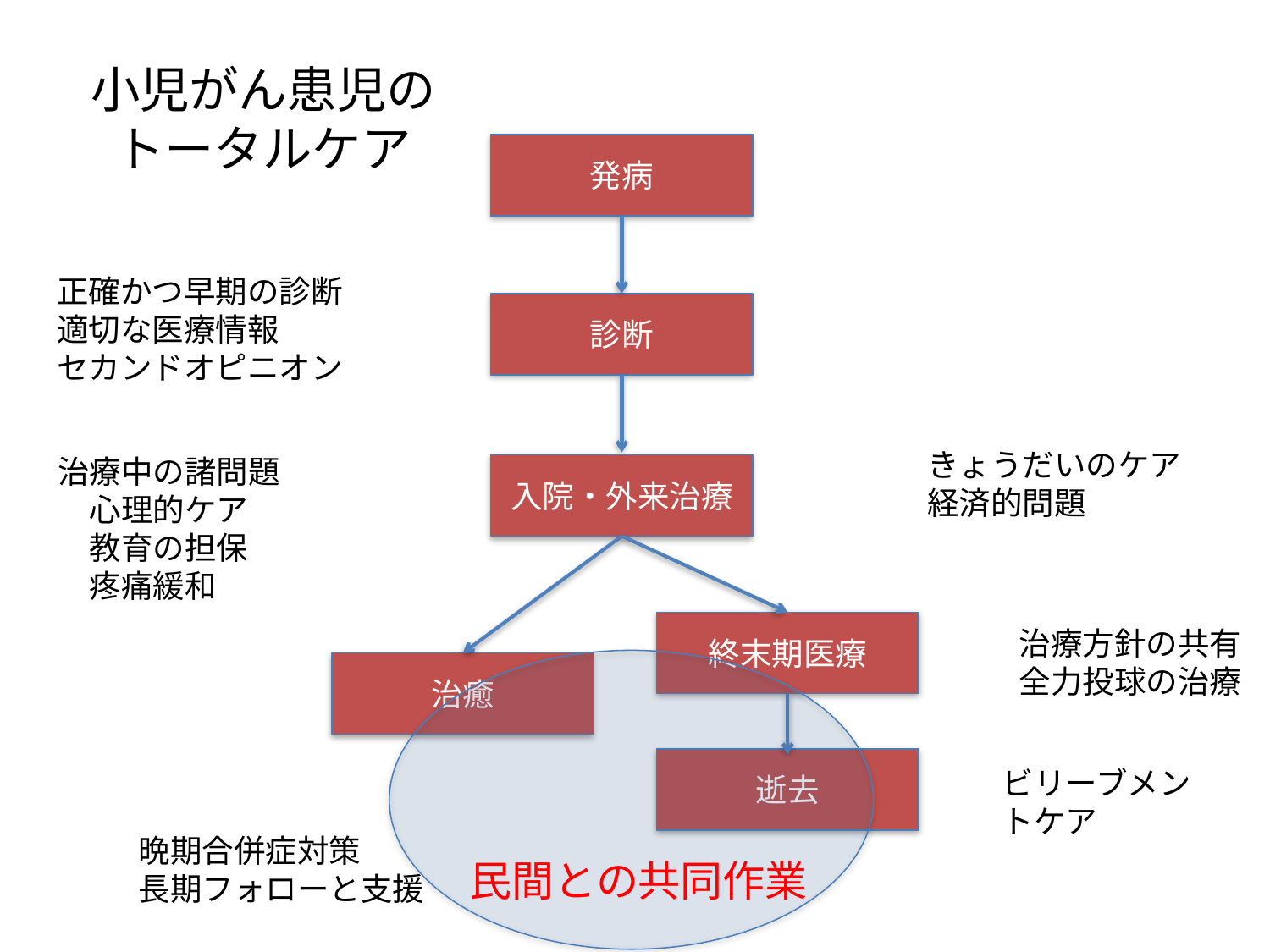

# 小児がん患児のトータルケア
発病
正確かつ早期の診断
適切な医療情報
セカンドオピニオン
診断
きょうだいのケア
経済的問題
治療中の諸問題
　心理的ケア
　教育の担保
　疼痛緩和

入院・外来治療
終末期医療
治療方針の共有
全力投球の治療

治癒
逝去
ビリーブメントケア
晩期合併症対策
長期フォローと支援
民間との共同作業